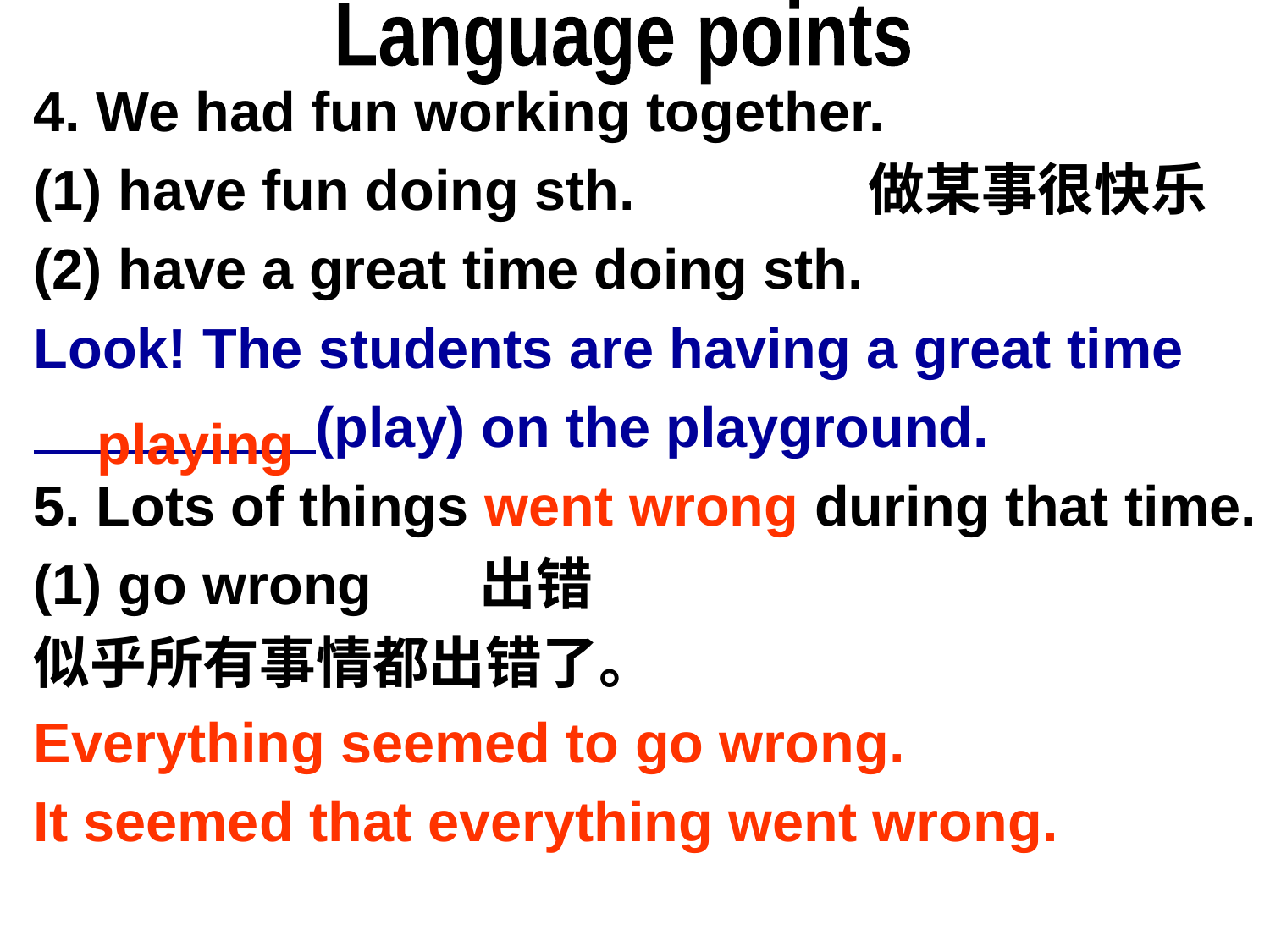

Language points
4. We had fun working together.
(1) have fun doing sth.              做某事很快乐
(2) have a great time doing sth.
Look! The students are having a great time
                  (play) on the playground.
5. Lots of things went wrong during that time.
(1) go wrong      出错
似乎所有事情都出错了。
Everything seemed to go wrong.
It seemed that everything went wrong.
playing